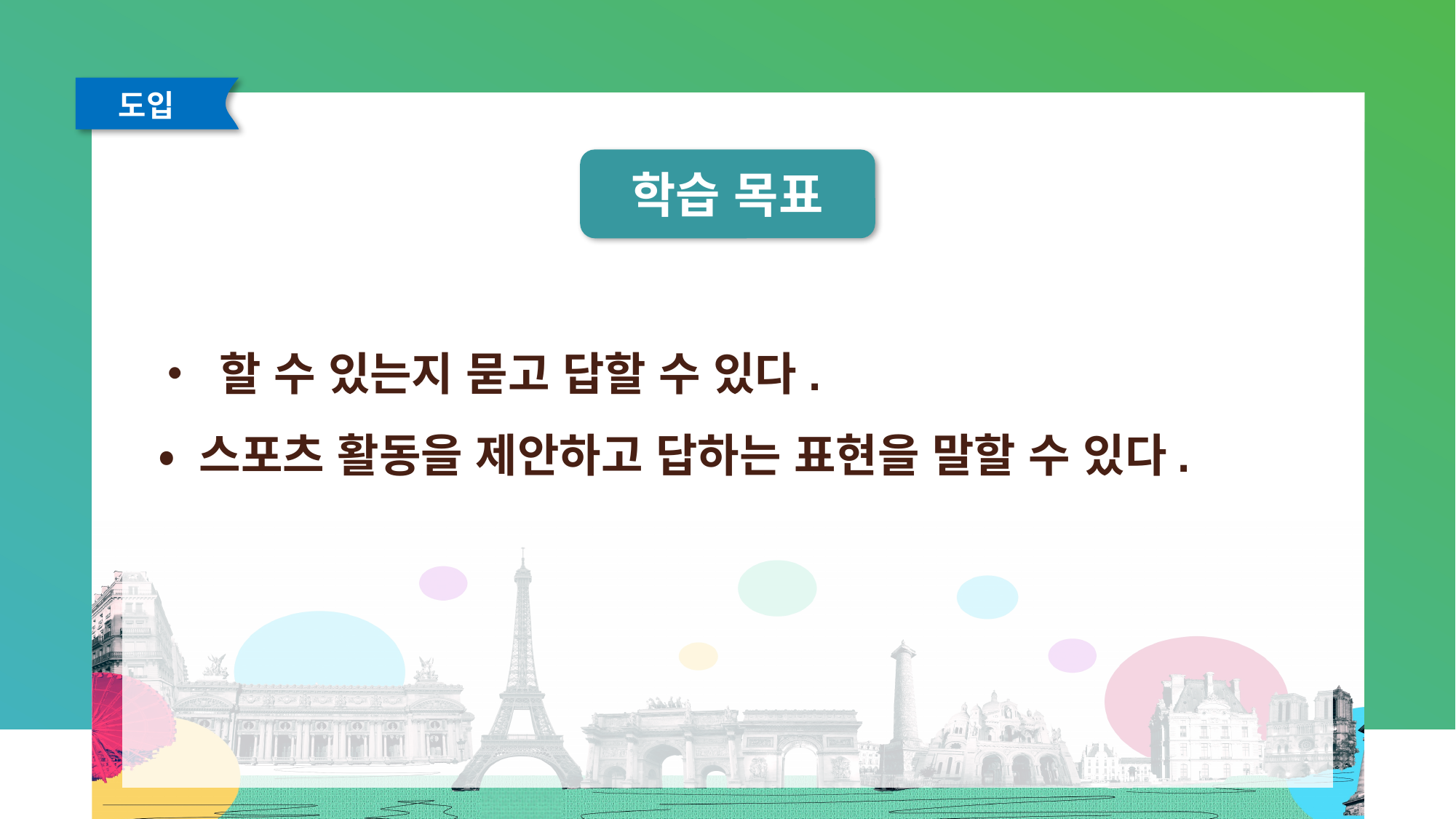

도입
학습 목표
  • 할 수 있는지 묻고 답할 수 있다.
  • 스포츠 활동을 제안하고 답하는 표현을 말할 수 있다.